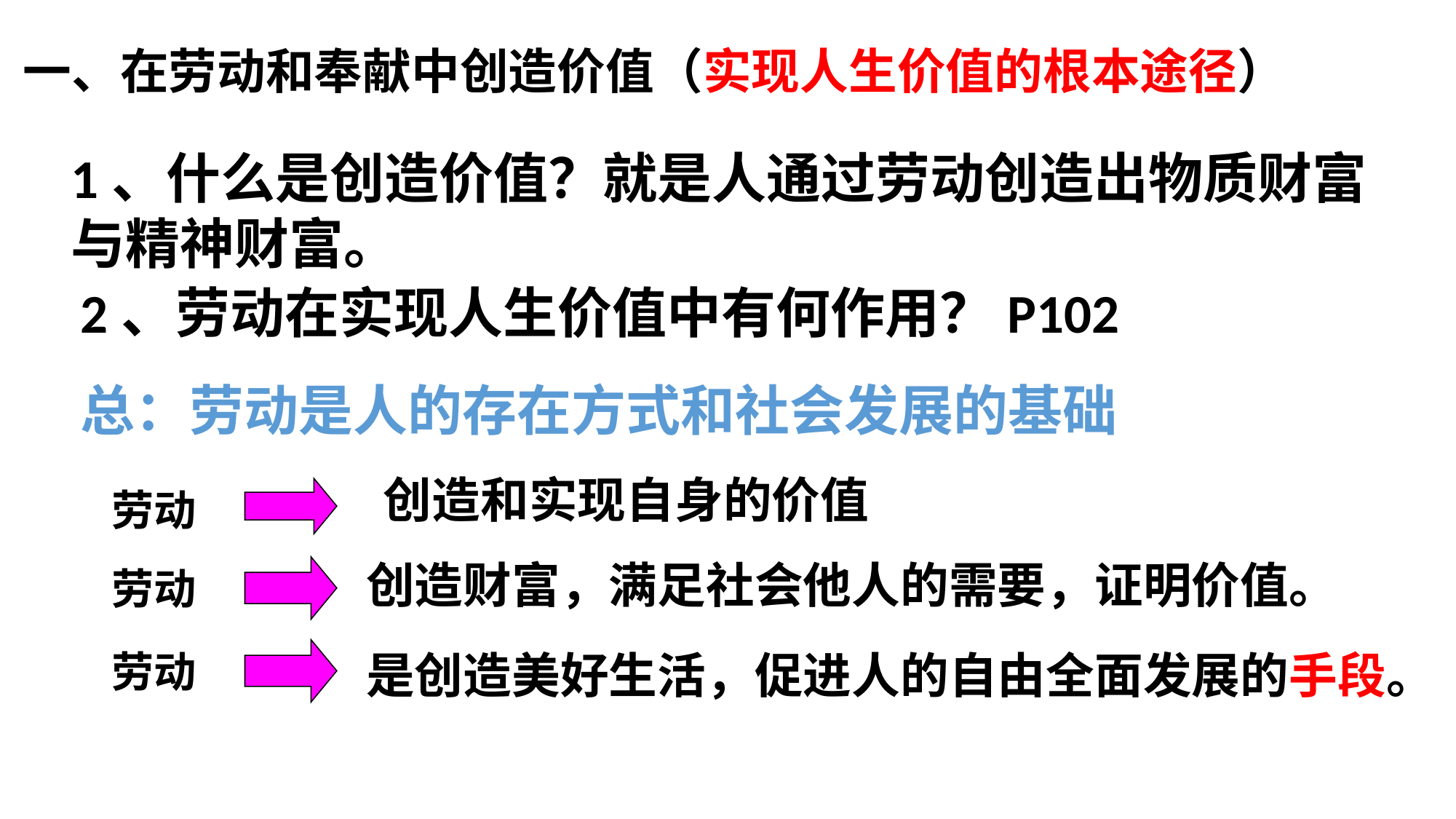

一、在劳动和奉献中创造价值（实现人生价值的根本途径）
1、什么是创造价值？就是人通过劳动创造出物质财富与精神财富。
2、劳动在实现人生价值中有何作用？P102
总：劳动是人的存在方式和社会发展的基础
创造和实现自身的价值
劳动

创造财富，满足社会他人的需要，证明价值。
劳动

劳动
是创造美好生活，促进人的自由全面发展的手段。